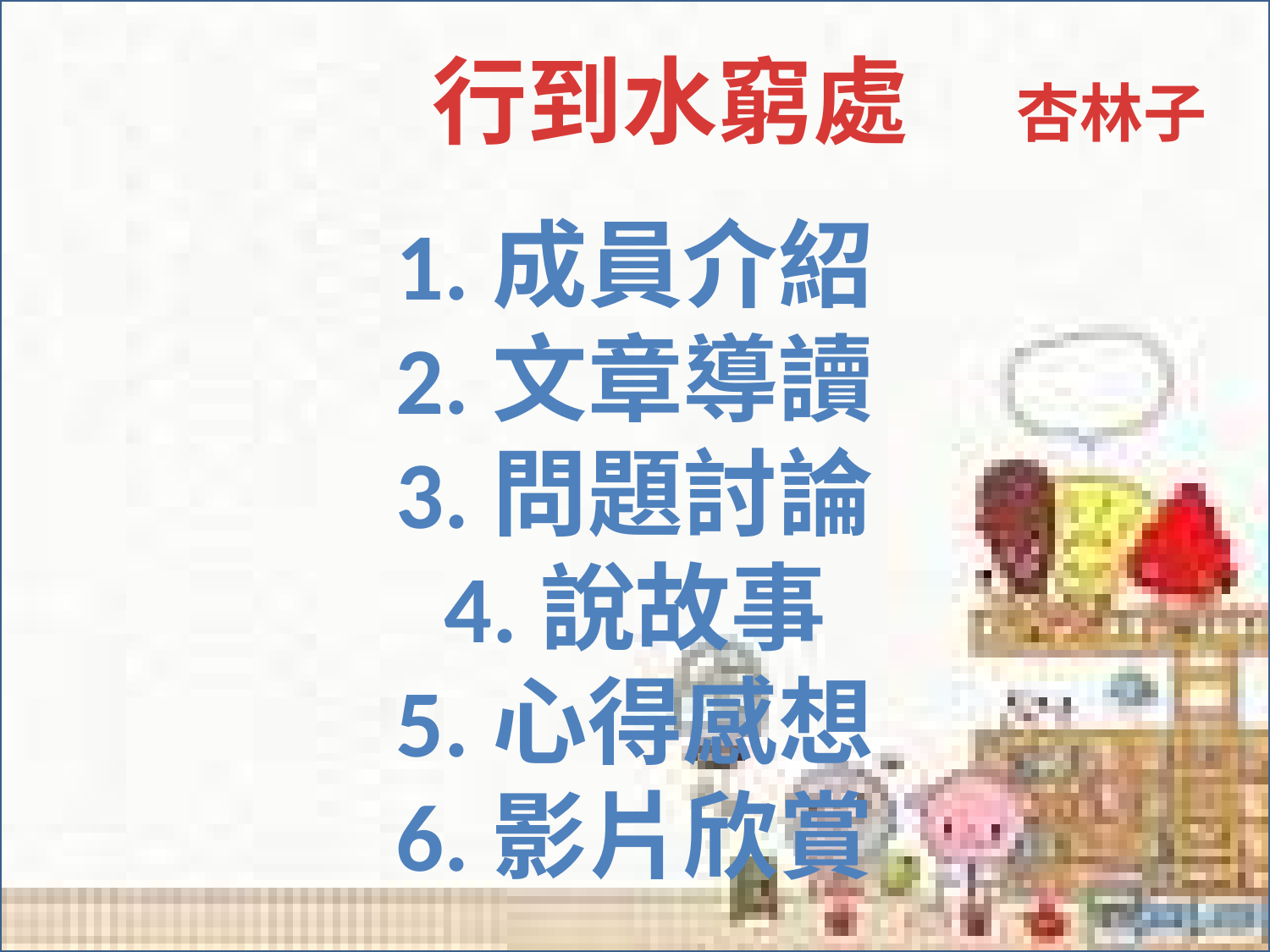

# 行到水窮處     杏林子
1.成員介紹
2.文章導讀
3.問題討論
4.說故事
5.心得感想
6.影片欣賞